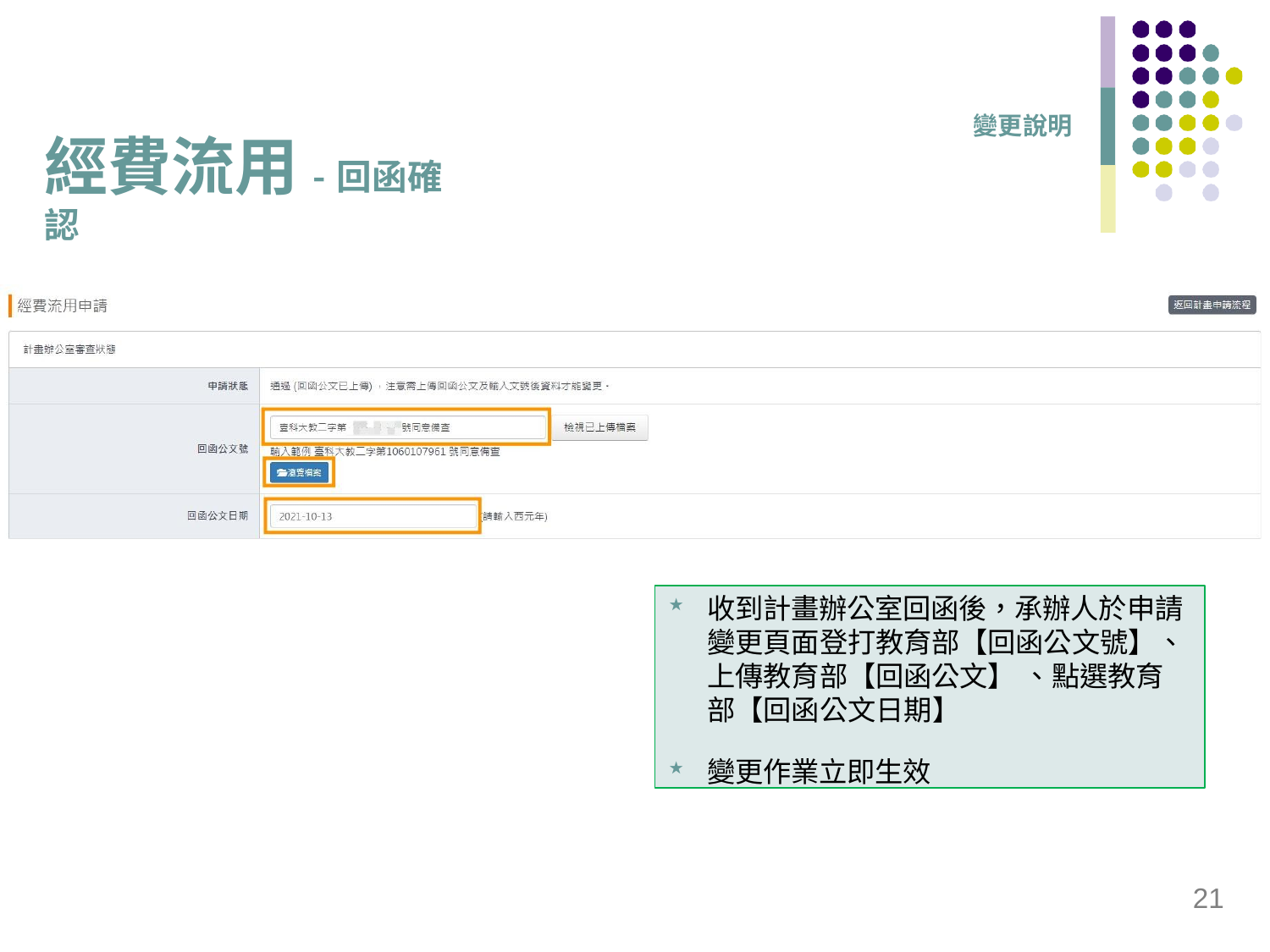

變更說明
# 經費流用-回函確認

收到計畫辦公室回函後，承辦人於申請 變更頁面登打教育部【回函公文號】、 上傳教育部【回函公文】 、點選教育 部【回函公文日期】

變更作業立即生效
21